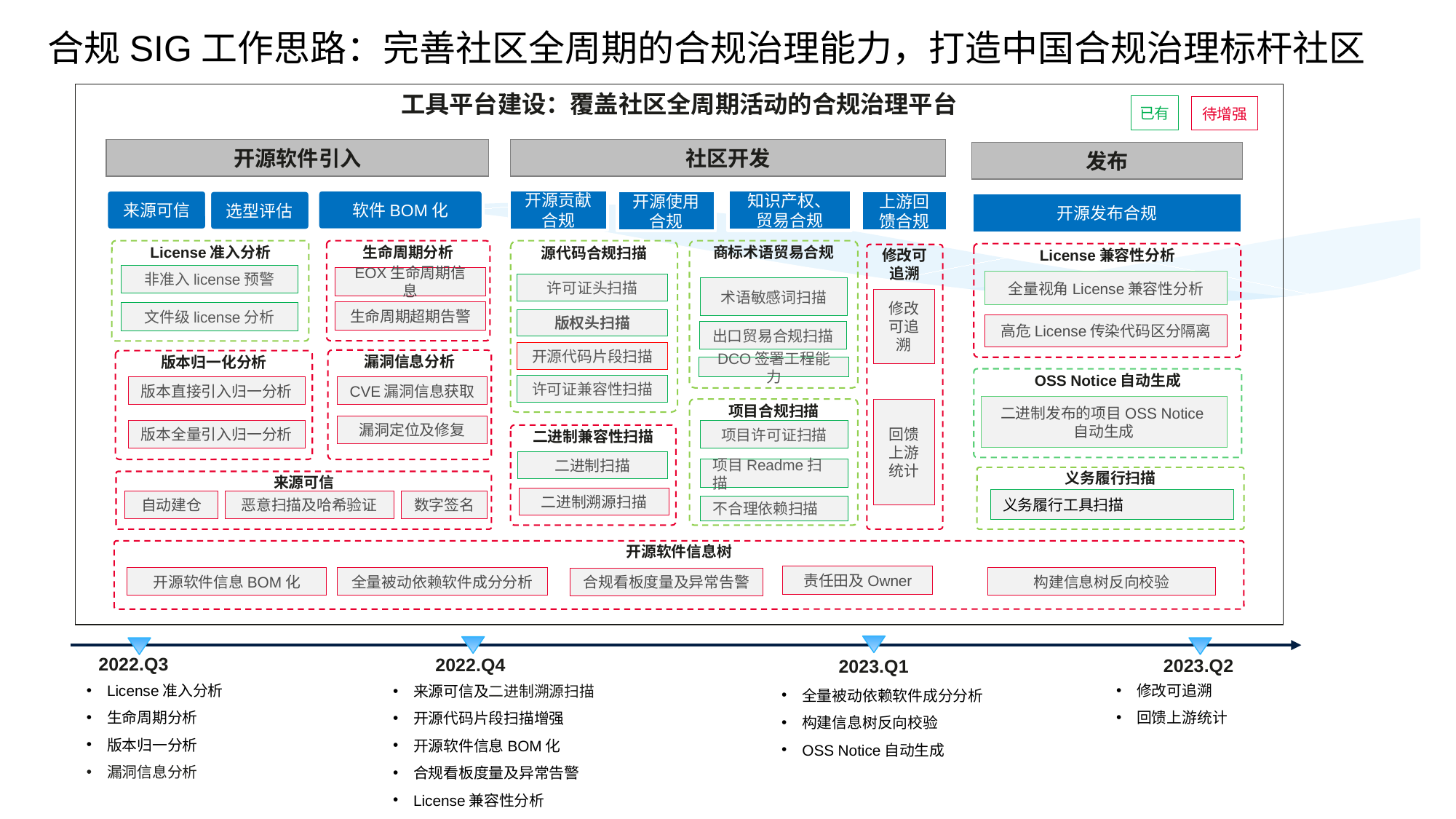

合规SIG工作思路：完善社区全周期的合规治理能力，打造中国合规治理标杆社区
工具平台建设：覆盖社区全周期活动的合规治理平台
已有
待增强
开源软件引入
社区开发
发布
软件BOM化
知识产权、贸易合规
来源可信
开源贡献合规
选型评估
上游回馈合规
开源使用合规
开源发布合规
源代码合规扫描
商标术语贸易合规
License准入分析
生命周期分析
License兼容性分析
修改可追溯
非准入license预警
EOX生命周期信息
全量视角License兼容性分析
许可证头扫描
术语敏感词扫描
修改可追溯
生命周期超期告警
文件级license分析
版权头扫描
高危License传染代码区分隔离
出口贸易合规扫描
开源代码片段扫描
漏洞信息分析
版本归一化分析
DCO签署工程能力
OSS Notice自动生成
许可证兼容性扫描
版本直接引入归一分析
CVE漏洞信息获取
二进制发布的项目OSS Notice自动生成
项目合规扫描
回馈上游统计
漏洞定位及修复
版本全量引入归一分析
项目许可证扫描
二进制兼容性扫描
二进制扫描
项目Readme扫描
义务履行扫描
来源可信
二进制溯源扫描
义务履行工具扫描
自动建仓
数字签名
恶意扫描及哈希验证
不合理依赖扫描
开源软件信息树
责任田及Owner
开源软件信息BOM化
全量被动依赖软件成分分析
构建信息树反向校验
合规看板度量及异常告警

2022.Q3
2022.Q4
2023.Q2
2023.Q1
来源可信及二进制溯源扫描
开源代码片段扫描增强
开源软件信息BOM化
合规看板度量及异常告警
License兼容性分析
License准入分析
生命周期分析
版本归一分析
漏洞信息分析
修改可追溯
回馈上游统计
全量被动依赖软件成分分析
构建信息树反向校验
OSS Notice自动生成